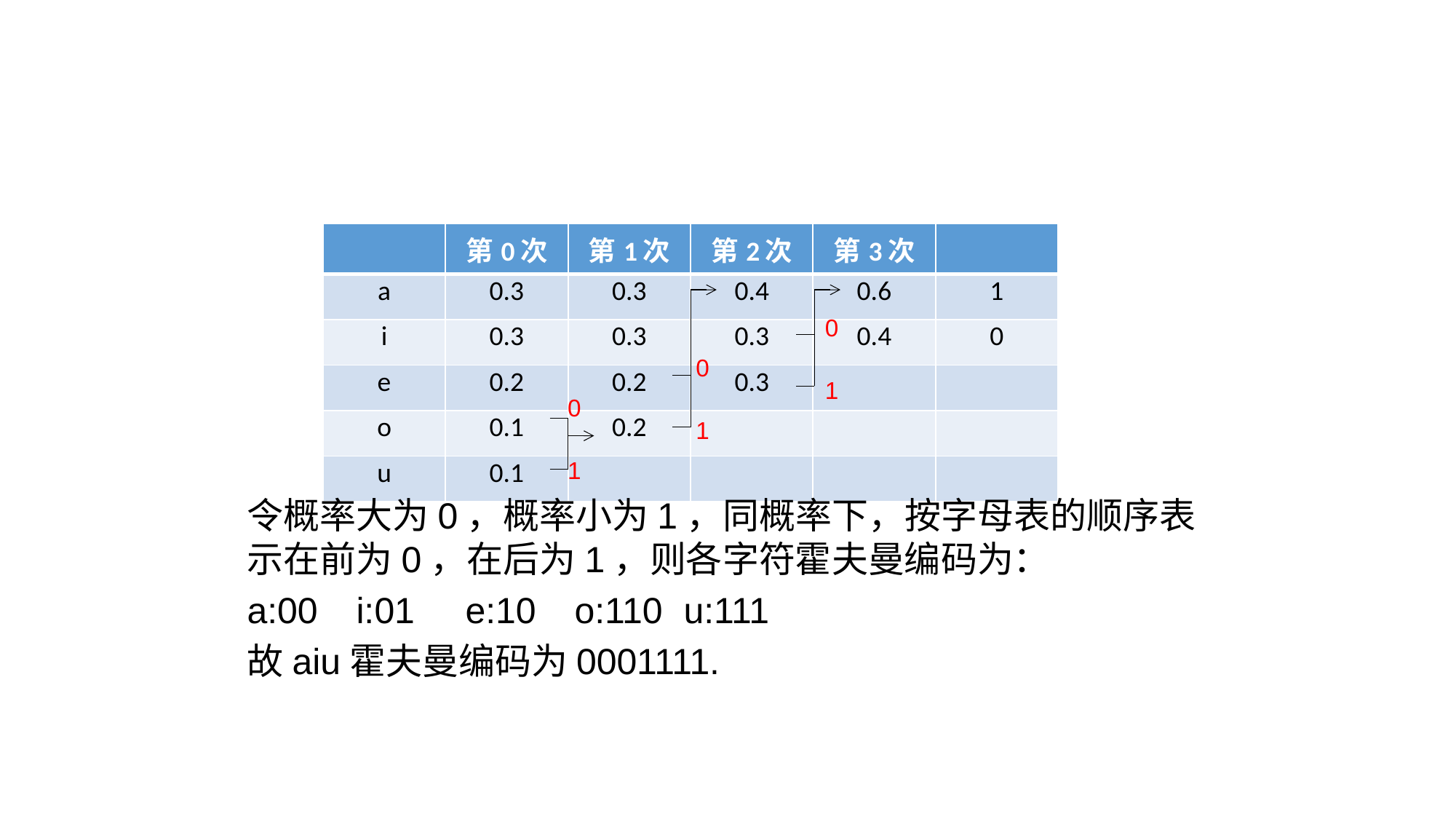

令概率大为0，概率小为1，同概率下，按字母表的顺序表示在前为0，在后为1，则各字符霍夫曼编码为：
a:00	i:01	e:10	o:110	u:111
故aiu霍夫曼编码为0001111.
|  | 第0次 | 第1次 | 第2次 | 第3次 |  |
| --- | --- | --- | --- | --- | --- |
| a | 0.3 | 0.3 | 0.4 | 0.6 | 1 |
| i | 0.3 | 0.3 | 0.3 | 0.4 | 0 |
| e | 0.2 | 0.2 | 0.3 |  |  |
| o | 0.1 | 0.2 |  |  |  |
| u | 0.1 |  |  |  |  |
0
0
1
0
1
1